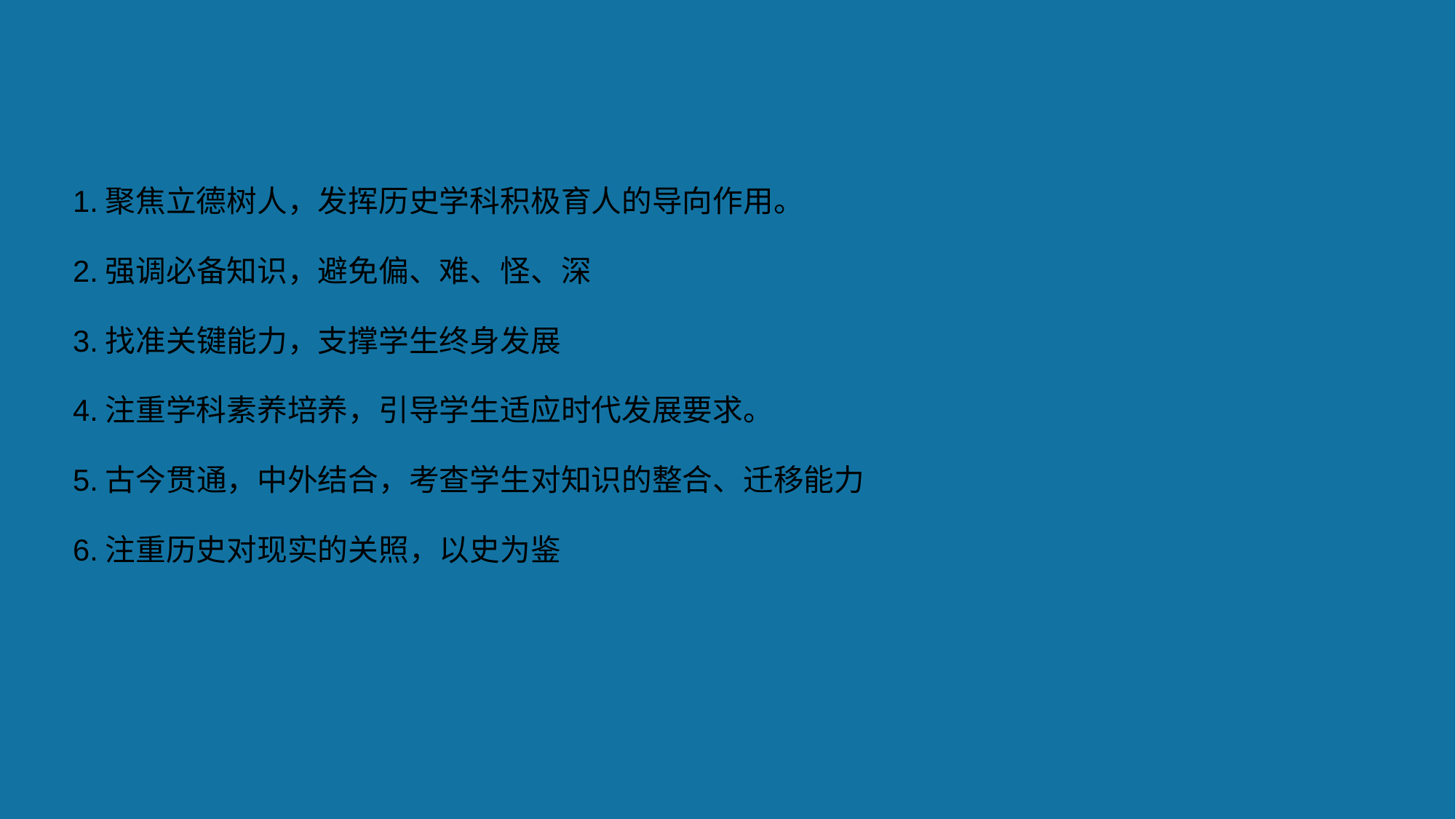

题向：
1.聚焦立德树人，发挥历史学科积极育人的导向作用。
2.强调必备知识，避免偏、难、怪、深
3.找准关键能力，支撑学生终身发展
4.注重学科素养培养，引导学生适应时代发展要求。
5.古今贯通，中外结合，考查学生对知识的整合、迁移能力
6.注重历史对现实的关照，以史为鉴
围绕“主干知识”、贯通“古今中外”、考查“关键能力”
彰显“学科素养”、有益“资鉴当世”、培育“时代新人”